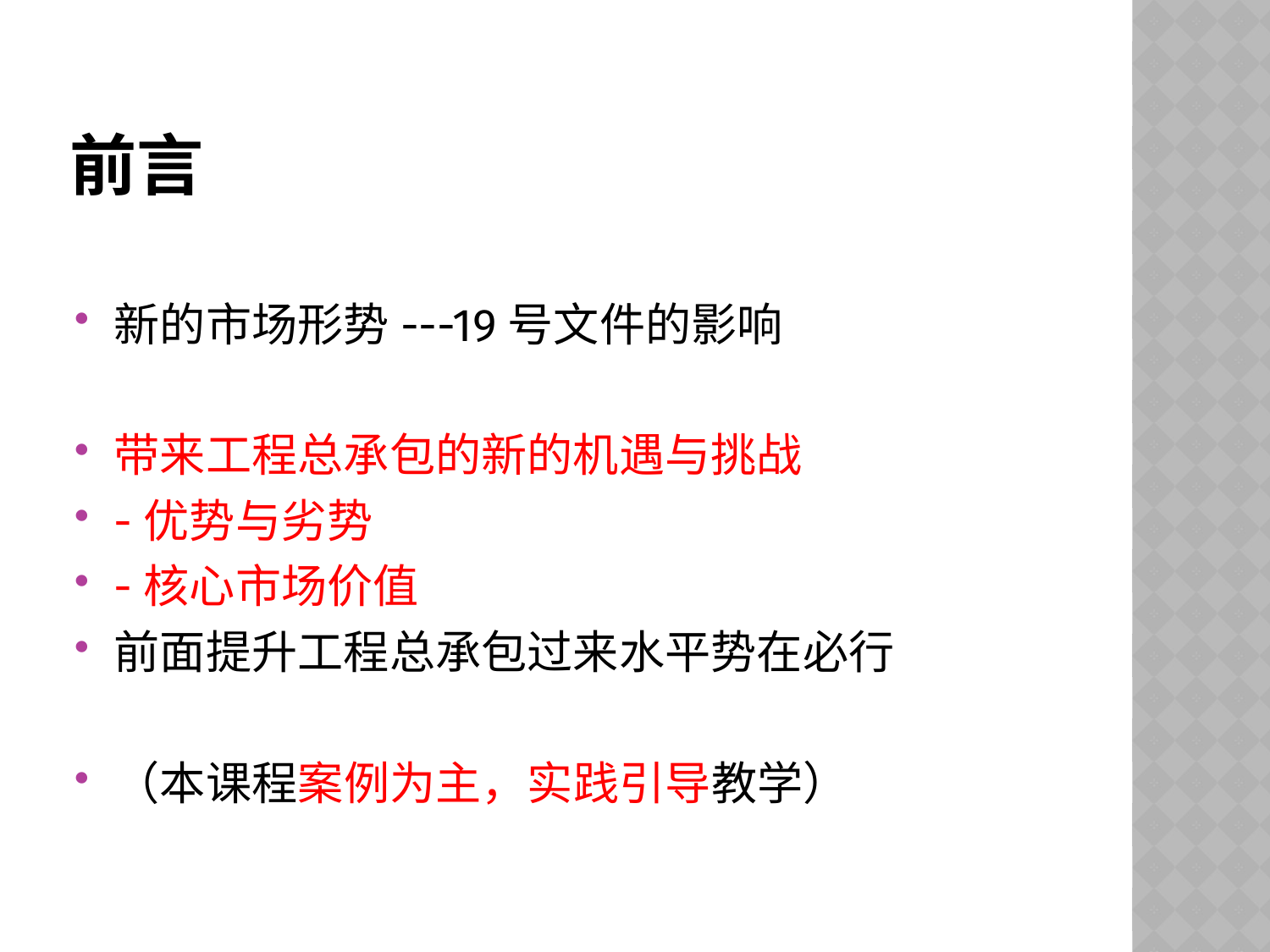

# 前言

新的市场形势---19号文件的影响

带来工程总承包的新的机遇与挑战
-优势与劣势
-核心市场价值
前面提升工程总承包过来水平势在必行

（本课程案例为主，实践引导教学）